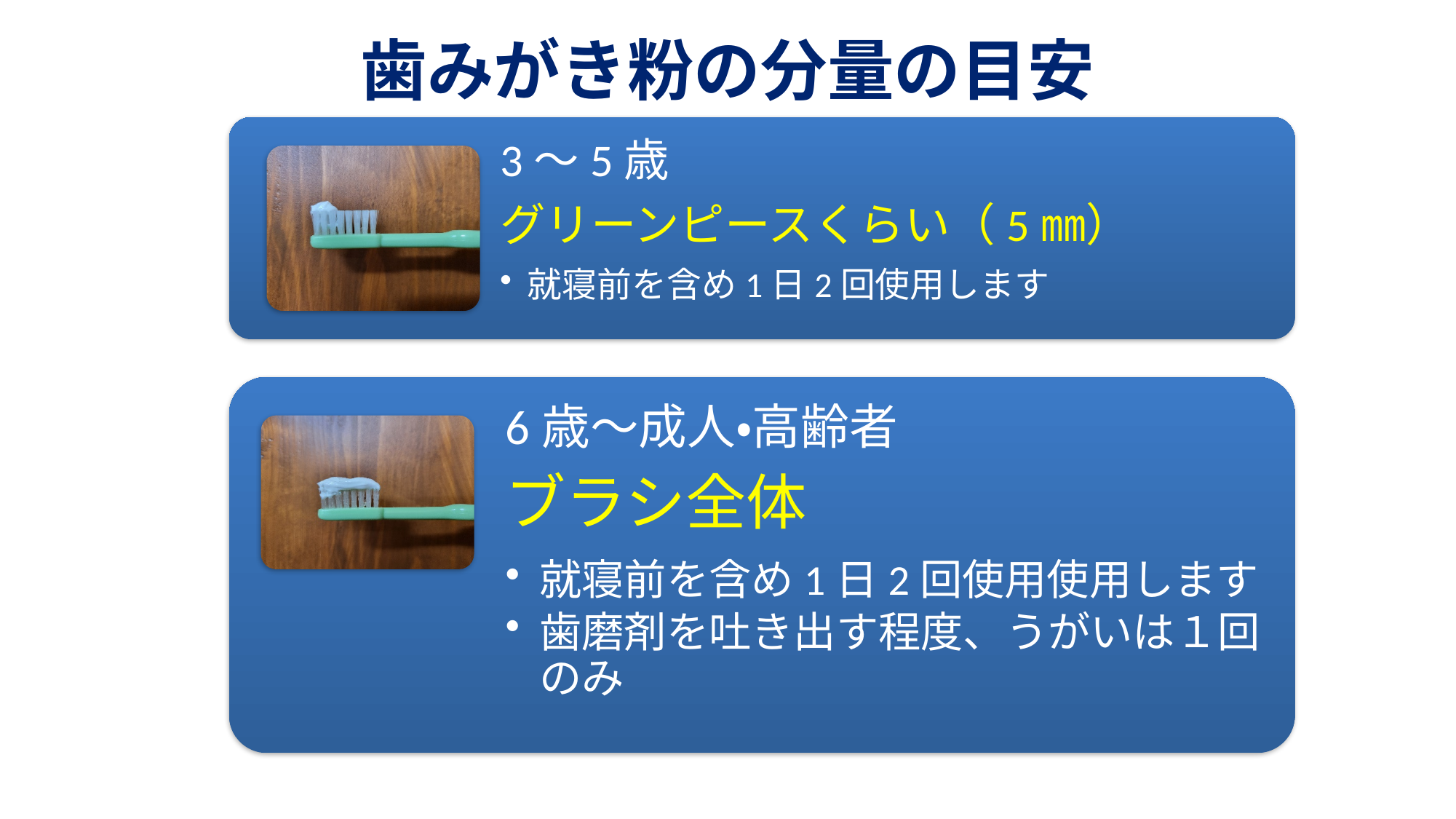

歯みがき粉の分量の目安
3～5歳
グリーンピースくらい（5㎜）
就寝前を含め1日2回使用します
6歳～成人・高齢者
ブラシ全体
就寝前を含め1日2回使用使用します
歯磨剤を吐き出す程度、うがいは１回のみ